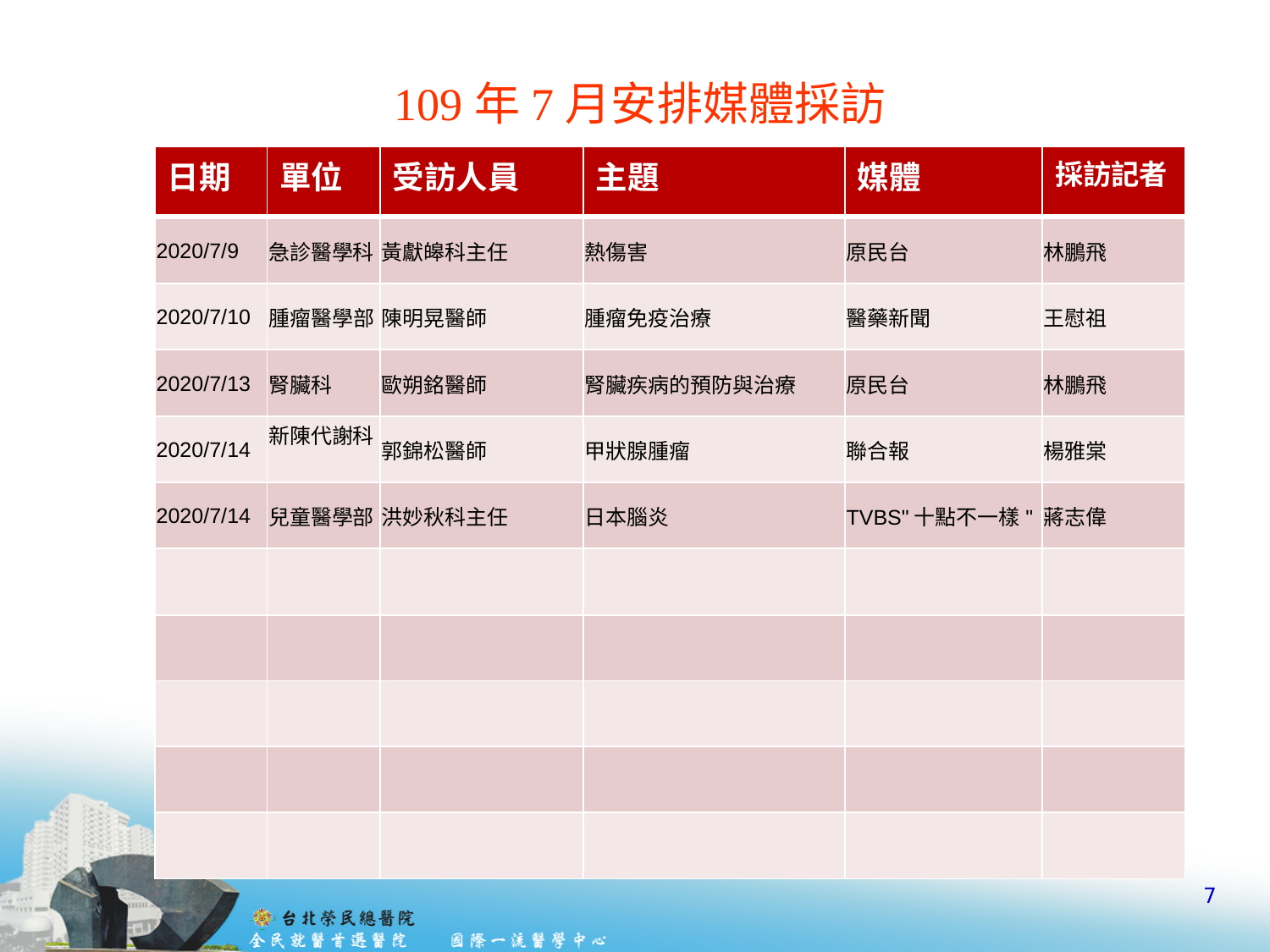

# 109年7月安排媒體採訪
| 日期 | 單位 | 受訪人員 | 主題 | 媒體 | 採訪記者 |
| --- | --- | --- | --- | --- | --- |
| 2020/7/9 | 急診醫學科 | 黃獻皞科主任 | 熱傷害 | 原民台 | 林鵬飛 |
| 2020/7/10 | 腫瘤醫學部 | 陳明晃醫師 | 腫瘤免疫治療 | 醫藥新聞 | 王慰祖 |
| 2020/7/13 | 腎臟科 | 歐朔銘醫師 | 腎臟疾病的預防與治療 | 原民台 | 林鵬飛 |
| 2020/7/14 | 新陳代謝科 | 郭錦松醫師 | 甲狀腺腫瘤 | 聯合報 | 楊雅棠 |
| 2020/7/14 | 兒童醫學部 | 洪妙秋科主任 | 日本腦炎 | TVBS"十點不一樣" | 蔣志偉 |
|  |  |  |  |  |  |
|  |  |  |  |  |  |
|  |  |  |  |  |  |
|  |  |  |  |  |  |
|  |  |  |  |  |  |
7